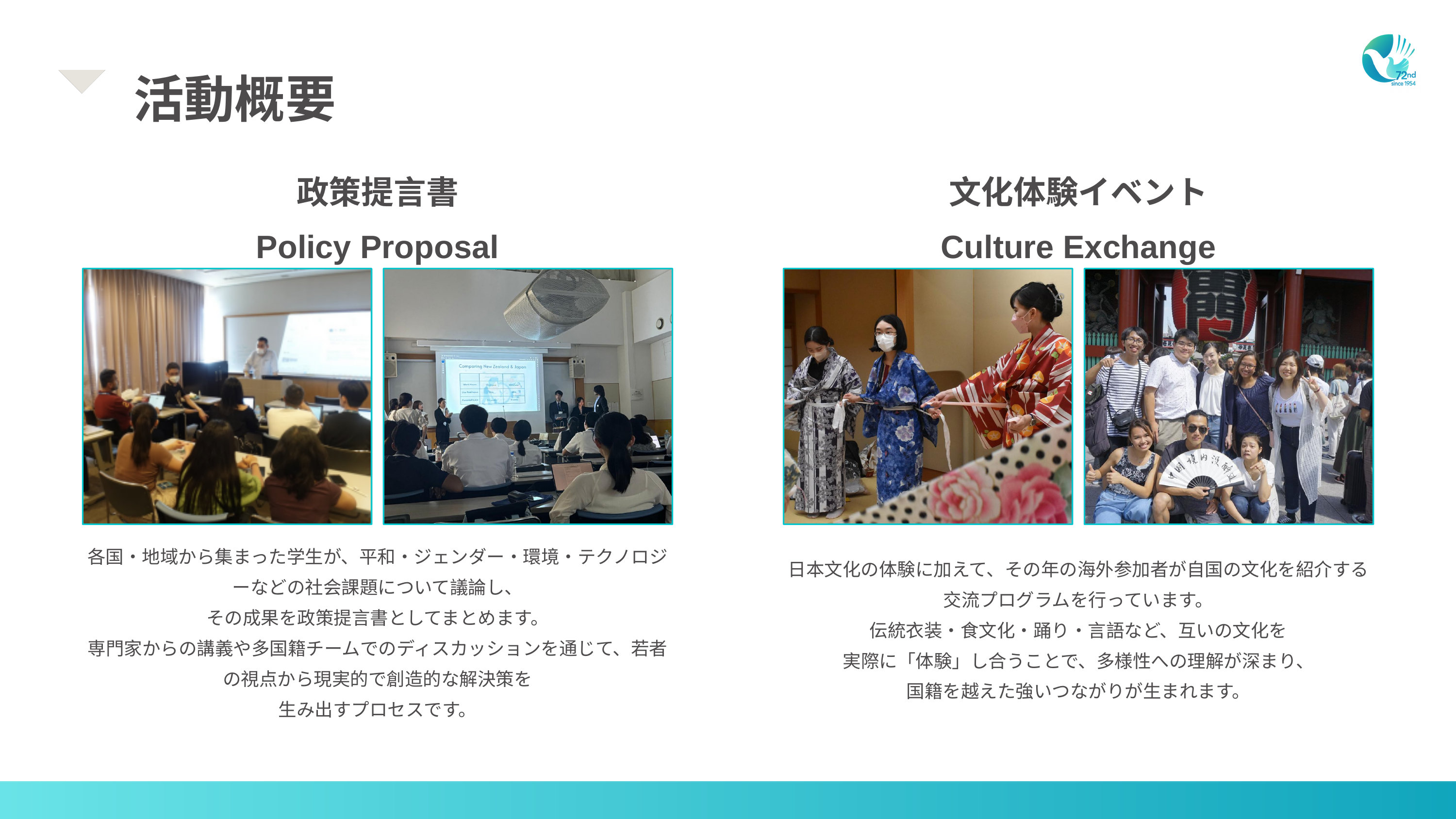

活動概要

政策提言書
Policy Proposal
文化体験イベント
Culture Exchange

各国・地域から集まった学生が、平和・ジェンダー・環境・テクノロジーなどの社会課題について議論し、
その成果を政策提言書としてまとめます。
専門家からの講義や多国籍チームでのディスカッションを通じて、若者の視点から現実的で創造的な解決策を
生み出すプロセスです。
日本文化の体験に加えて、その年の海外参加者が自国の文化を紹介する交流プログラムを行っています。
伝統衣装・食文化・踊り・言語など、互いの文化を
実際に「体験」し合うことで、多様性への理解が深まり、
国籍を越えた強いつながりが生まれます。